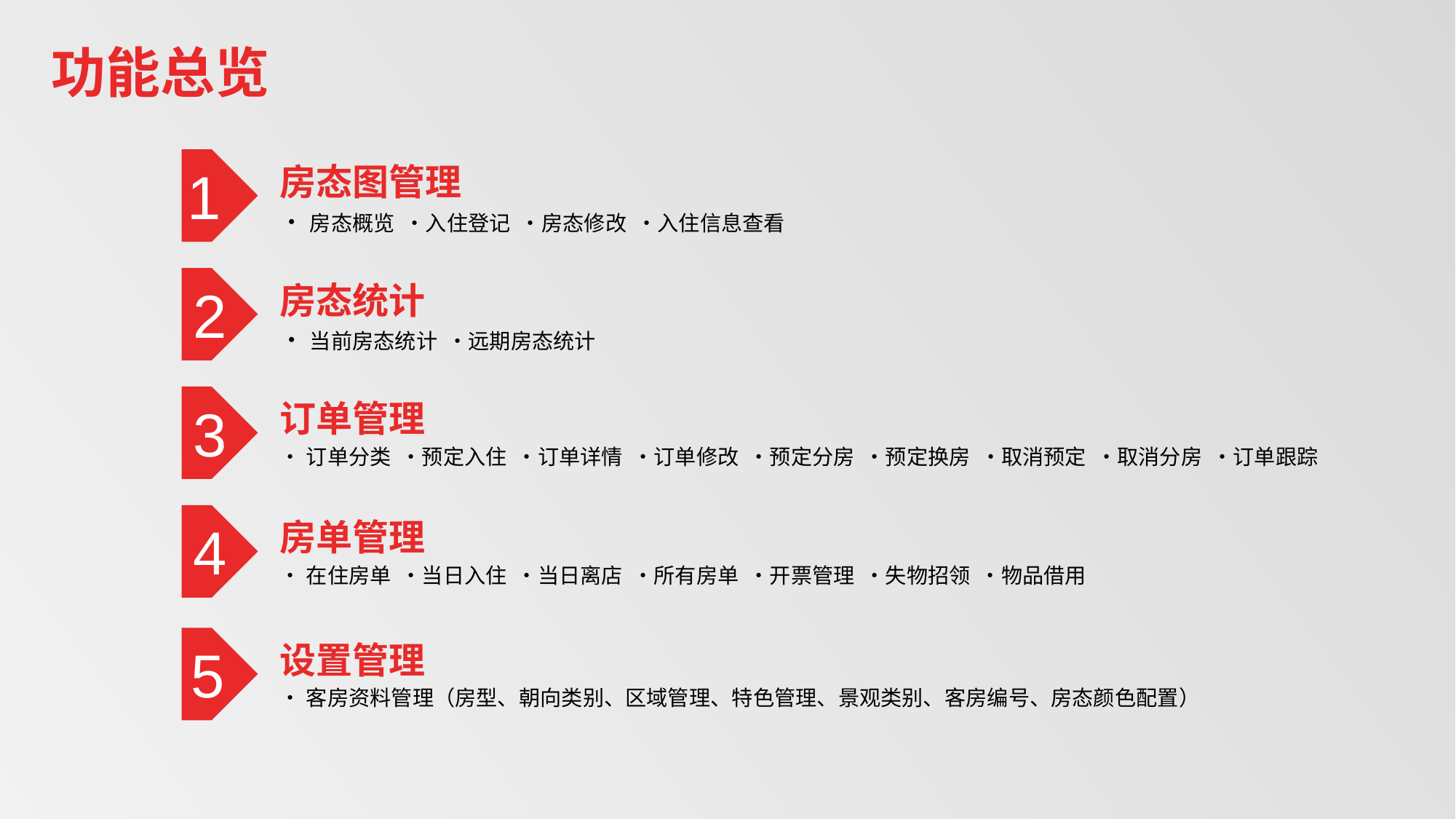

功能总览
1

房态图管理
•房态概览  •入住登记  •房态修改  •入住信息查看
2

房态统计
•当前房态统计  •远期房态统计
3

订单管理
•订单分类  •预定入住  •订单详情  •订单修改  •预定分房  •预定换房  •取消预定  •取消分房  •订单跟踪
4

房单管理
•在住房单  •当日入住  •当日离店  •所有房单  •开票管理  •失物招领  •物品借用
5

设置管理
•客房资料管理（房型、朝向类别、区域管理、特色管理、景观类别、客房编号、房态颜色配置）